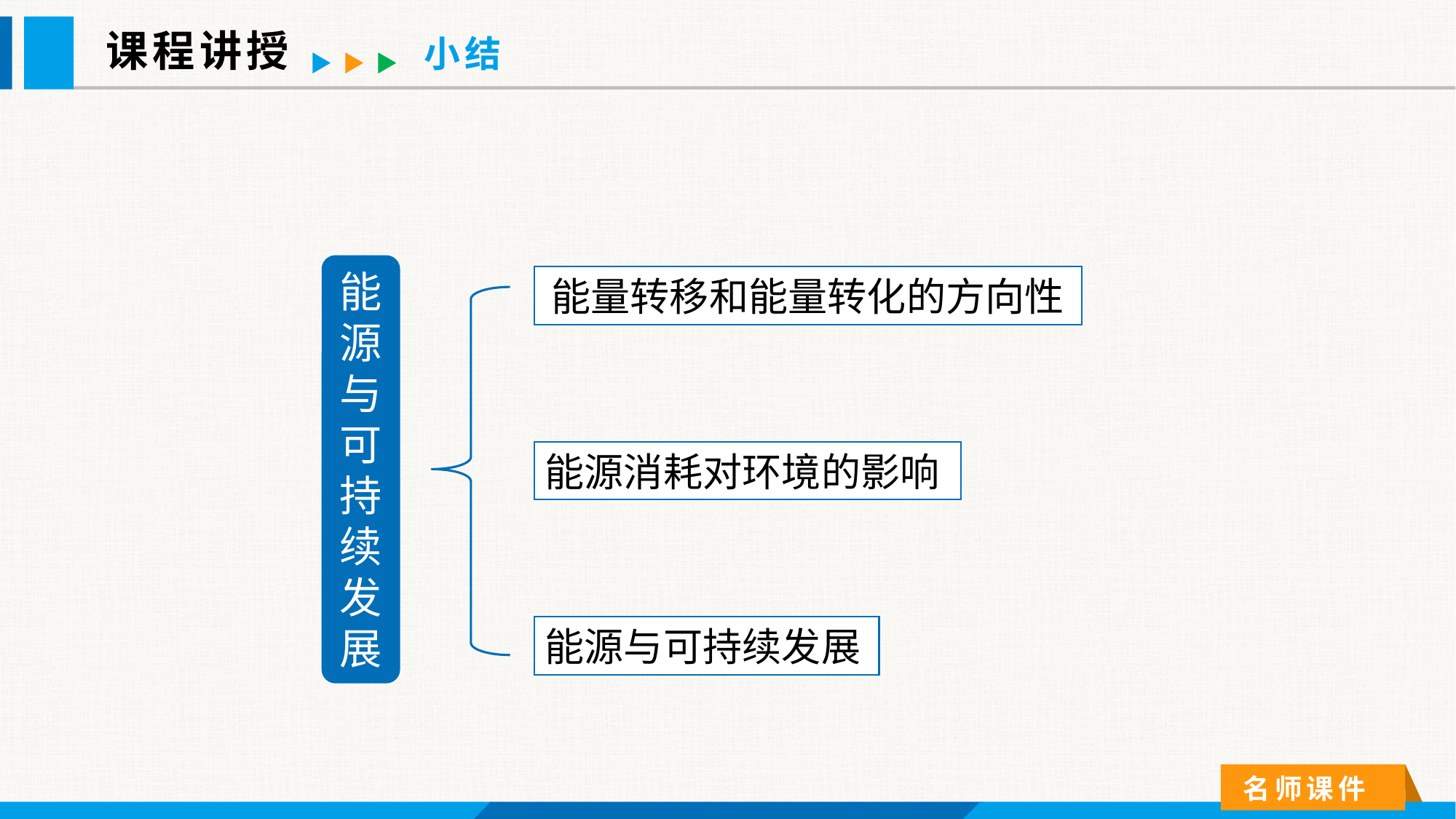

课程讲授
小结

能源与可持续发展
能量转移和能量转化的方向性

能源消耗对环境的影响
能源与可持续发展